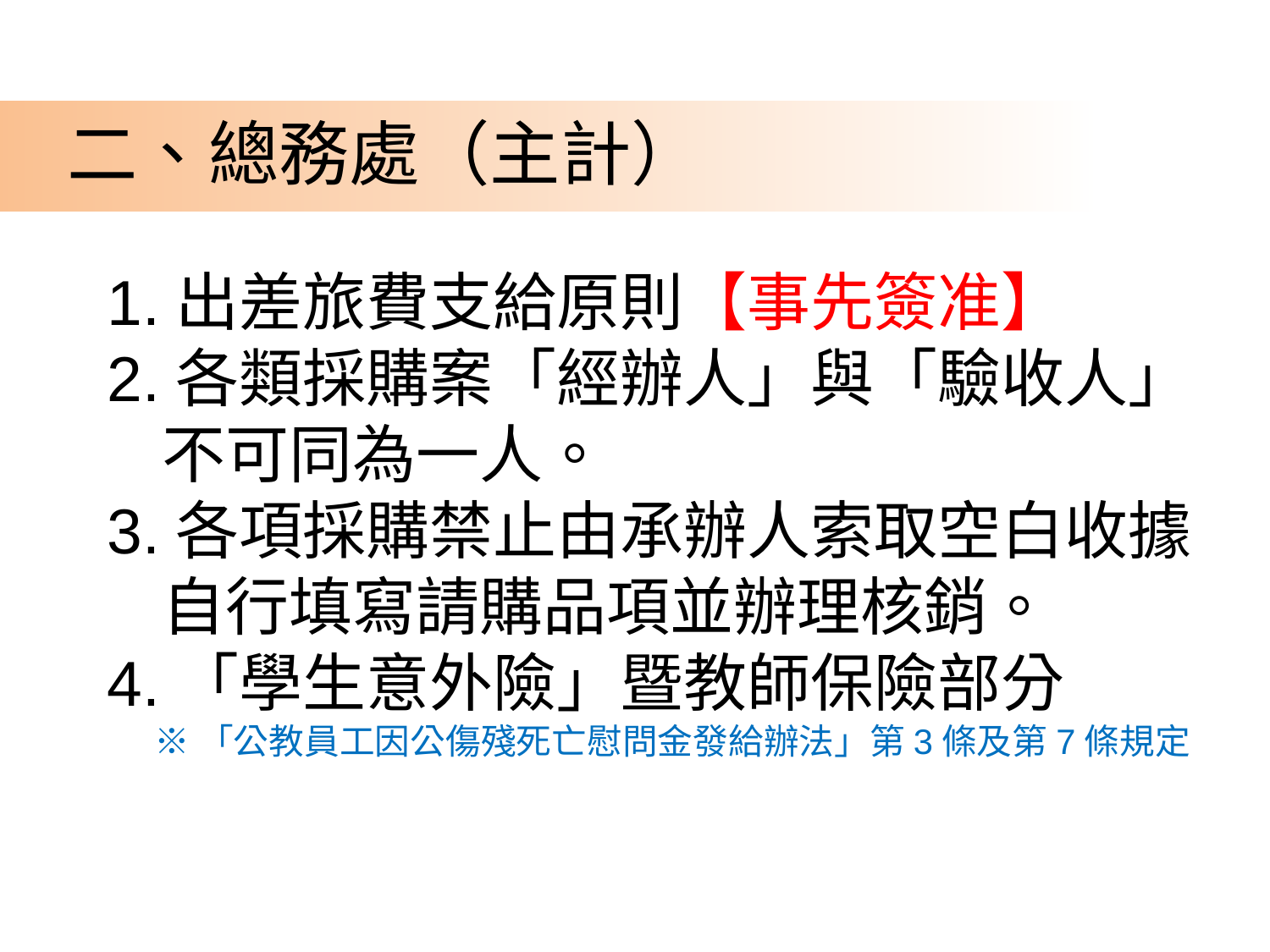

二、總務處（主計）
1.出差旅費支給原則【事先簽准】
2.各類採購案「經辦人」與「驗收人」不可同為一人。
3.各項採購禁止由承辦人索取空白收據自行填寫請購品項並辦理核銷。
4.「學生意外險」暨教師保險部分
      ※「公教員工因公傷殘死亡慰問金發給辦法」第3條及第7條規定